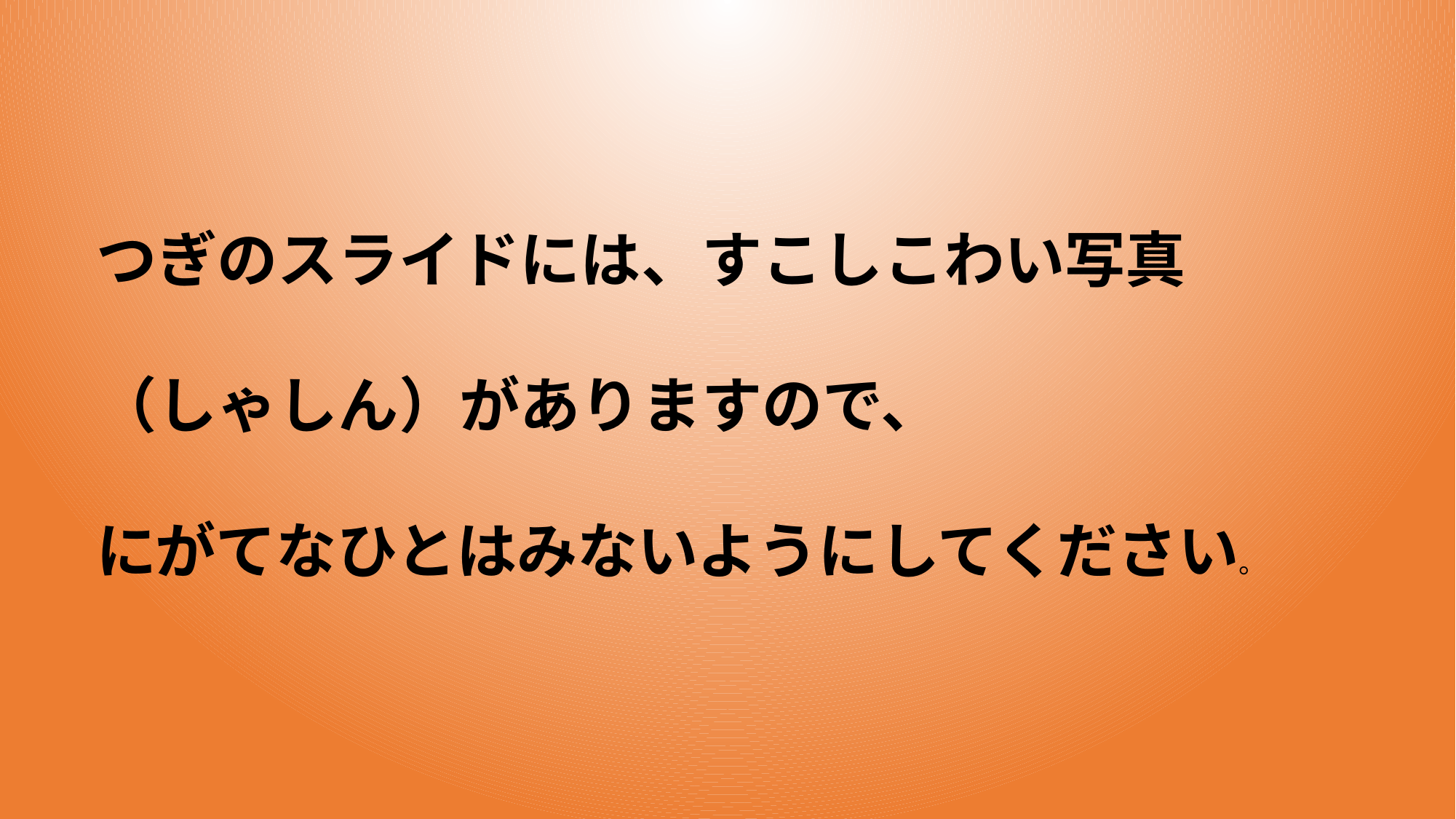

つぎのスライドには、すこしこわい写真

（しゃしん）がありますので、

にがてなひとはみないようにしてください。